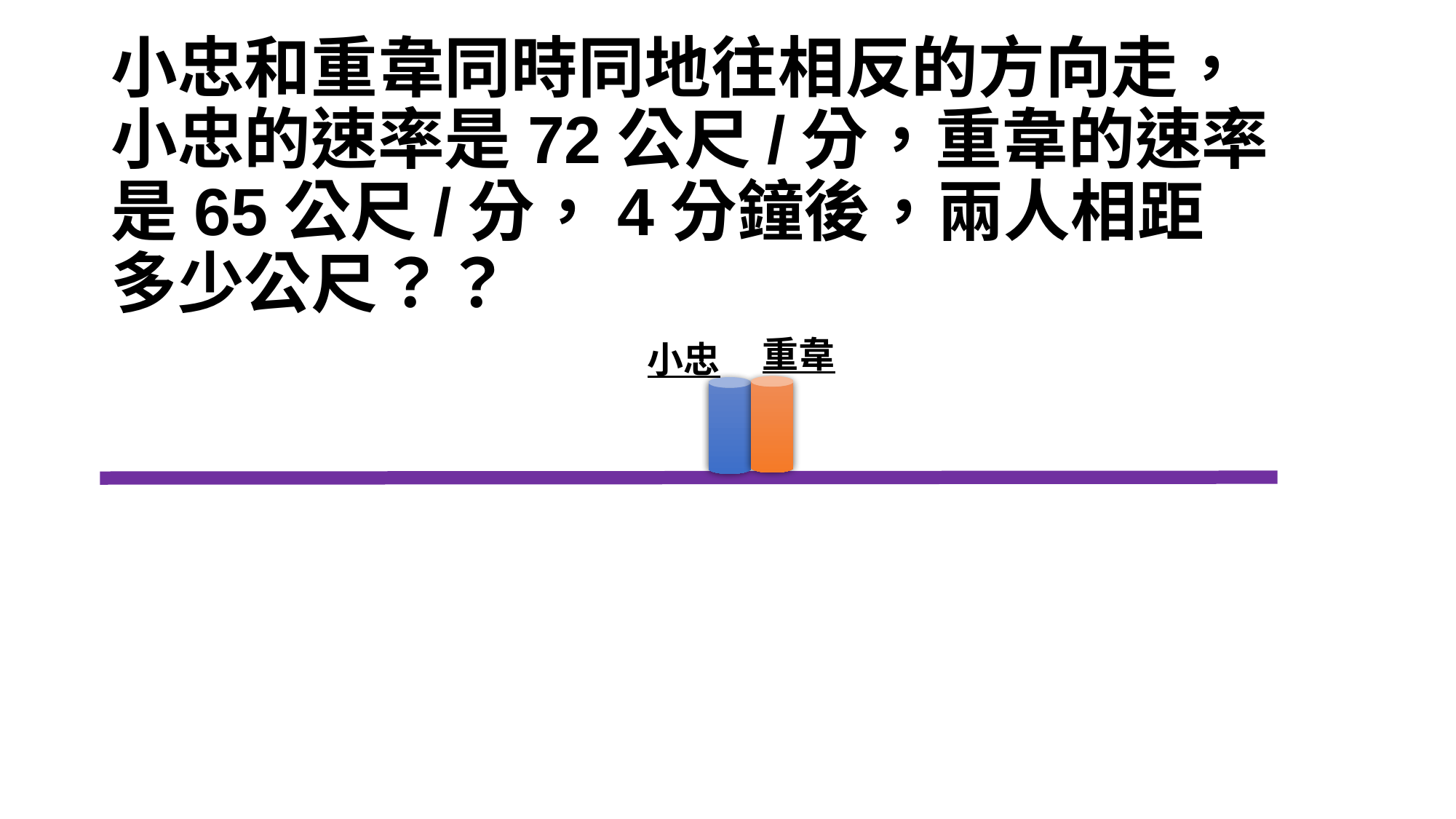

# 小忠和重韋同時同地往相反的方向走，小忠的速率是72公尺/分，重韋的速率是65公尺/分，4分鐘後，兩人相距多少公尺？？
重韋
小忠